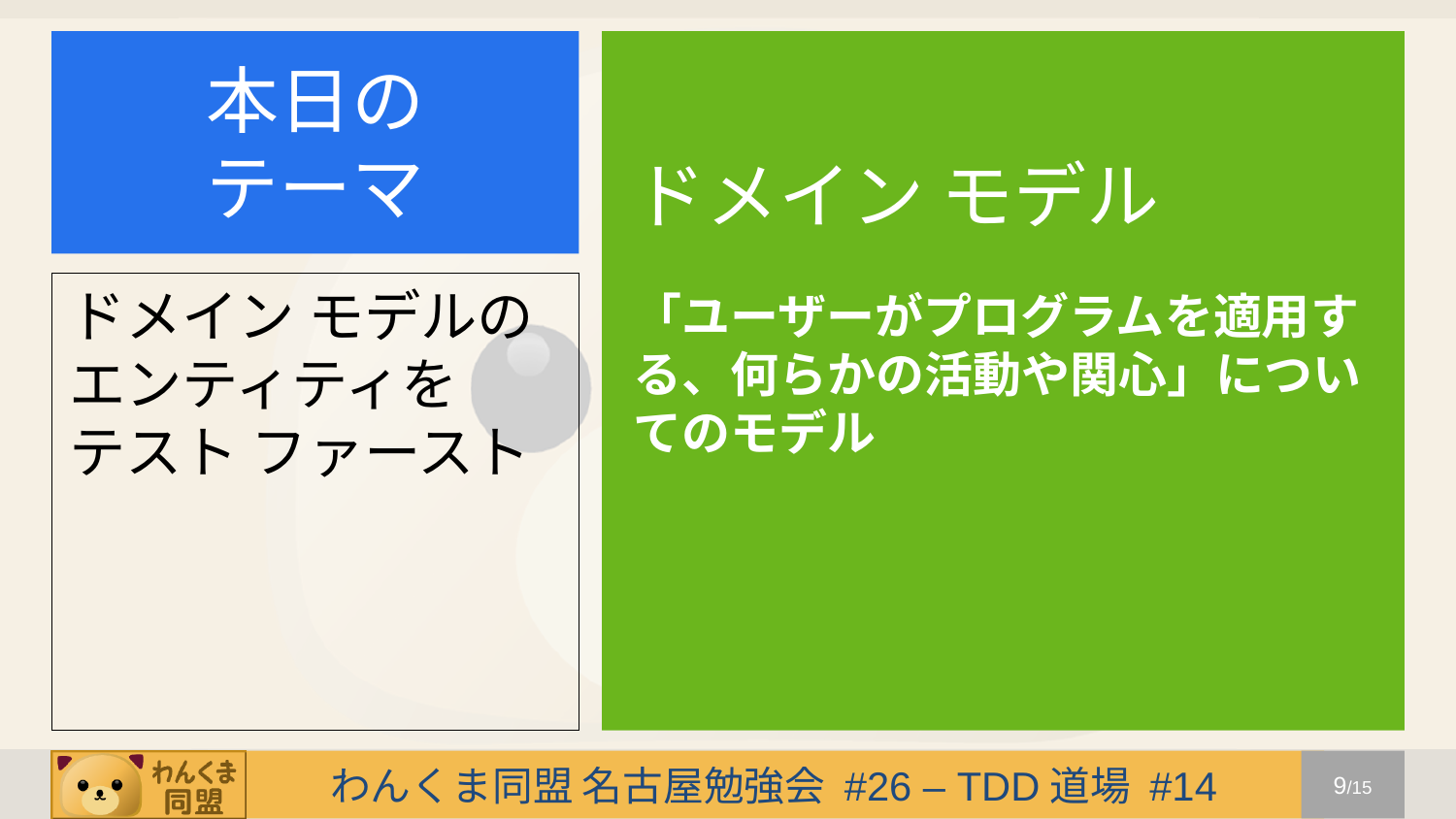

# 本日の テーマ

ドメイン モデル
「ユーザーがプログラムを適用する、何らかの活動や関心」についてのモデル
ドメイン モデルのエンティティを
テスト ファースト